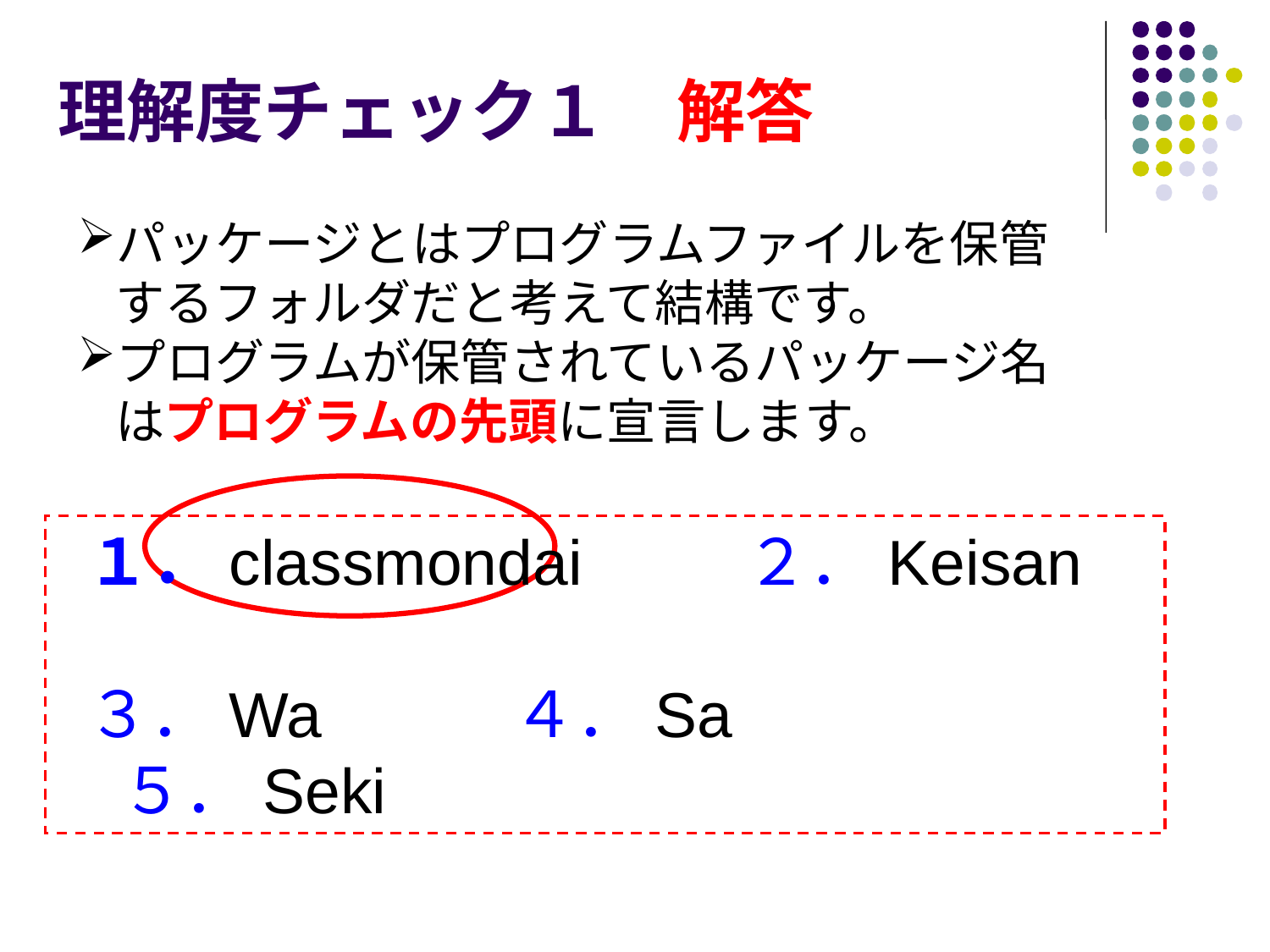

# 理解度チェック１　解答
パッケージとはプログラムファイルを保管するフォルダだと考えて結構です。
プログラムが保管されているパッケージ名はプログラムの先頭に宣言します。

 １．classmondai    　 ２．Keisan
 ３．Wa          ４．Sa         ５．Seki